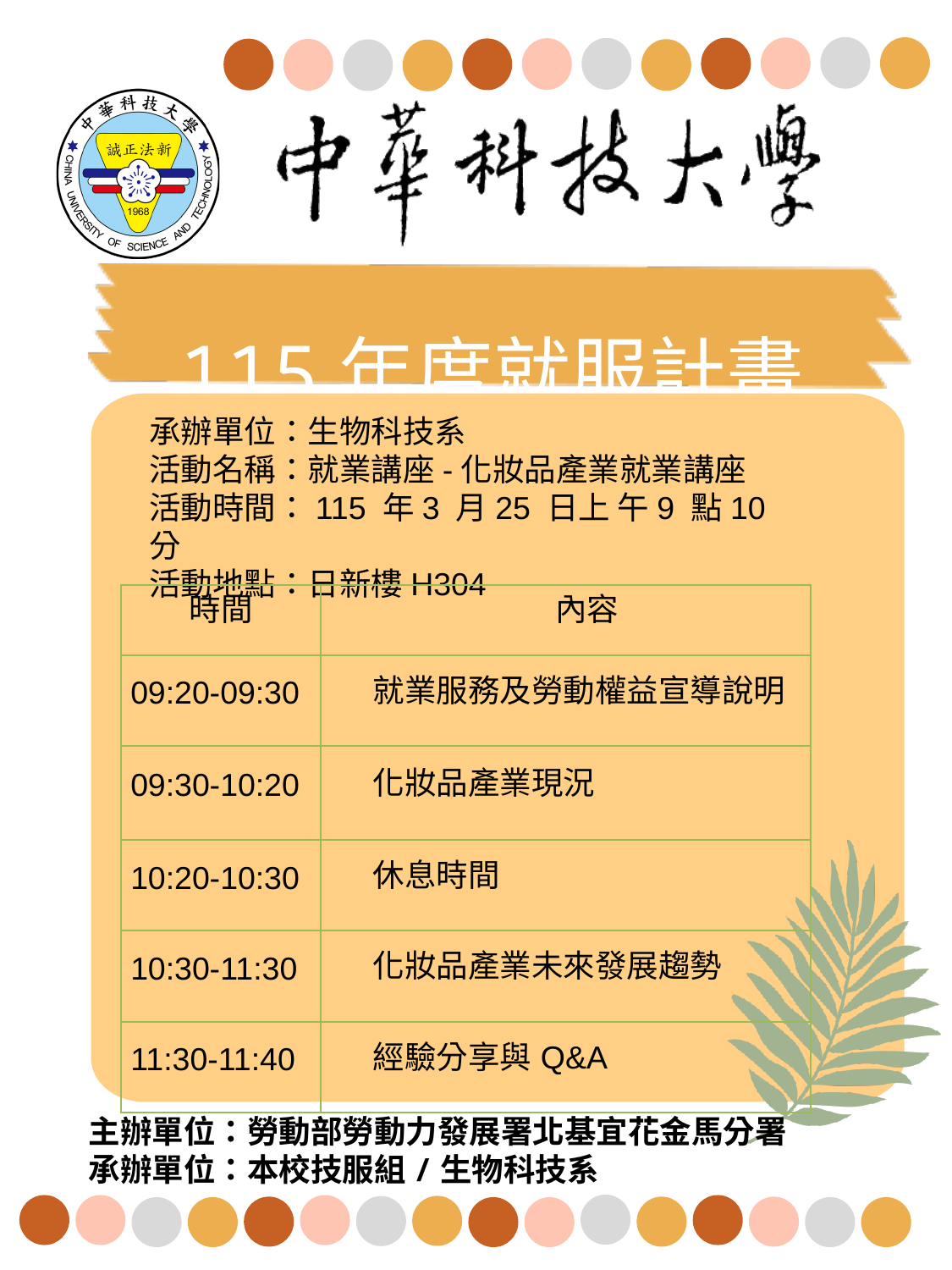

承辦單位：生物科技系
活動名稱：就業講座-化妝品產業就業講座
活動時間：115 年3 月25 日上 午9 點10 分
活動地點：日新樓H304
| 時間 | 內容 |
| --- | --- |
| 09:20-09:30 | 就業服務及勞動權益宣導說明 |
| 09:30-10:20 | 化妝品產業現況 |
| 10:20-10:30 | 休息時間 |
| 10:30-11:30 | 化妝品產業未來發展趨勢 |
| 11:30-11:40 | 經驗分享與Q&A |
主辦單位：勞動部勞動力發展署北基宜花金馬分署
承辦單位：本校技服組/生物科技系